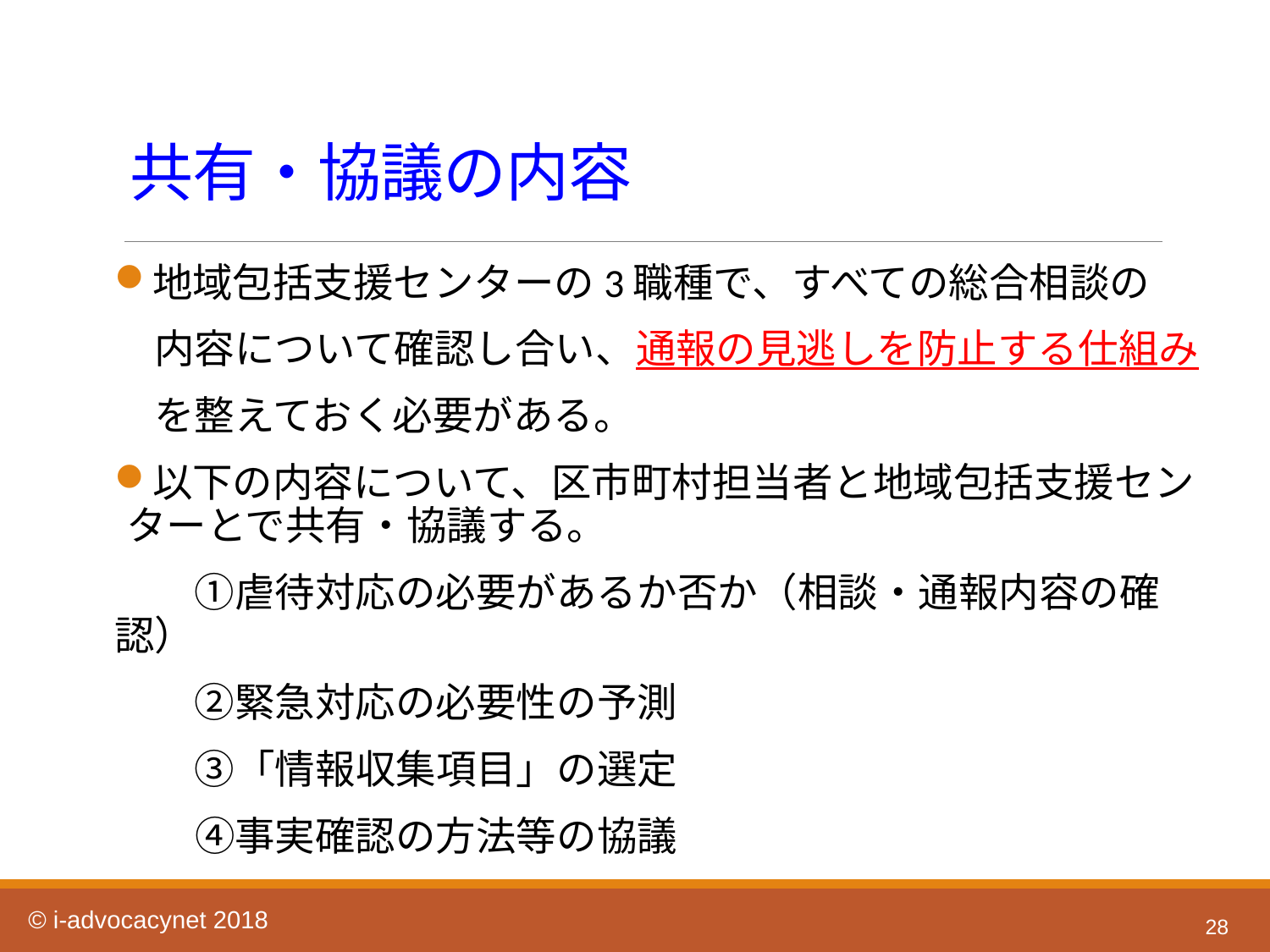

# 共有・協議の内容
地域包括支援センターの3職種で、すべての総合相談の
　内容について確認し合い、通報の見逃しを防止する仕組み
　を整えておく必要がある。
以下の内容について、区市町村担当者と地域包括支援センターとで共有・協議する。
　　①虐待対応の必要があるか否か（相談・通報内容の確認）
　　②緊急対応の必要性の予測
　　③「情報収集項目」の選定
　　④事実確認の方法等の協議
28